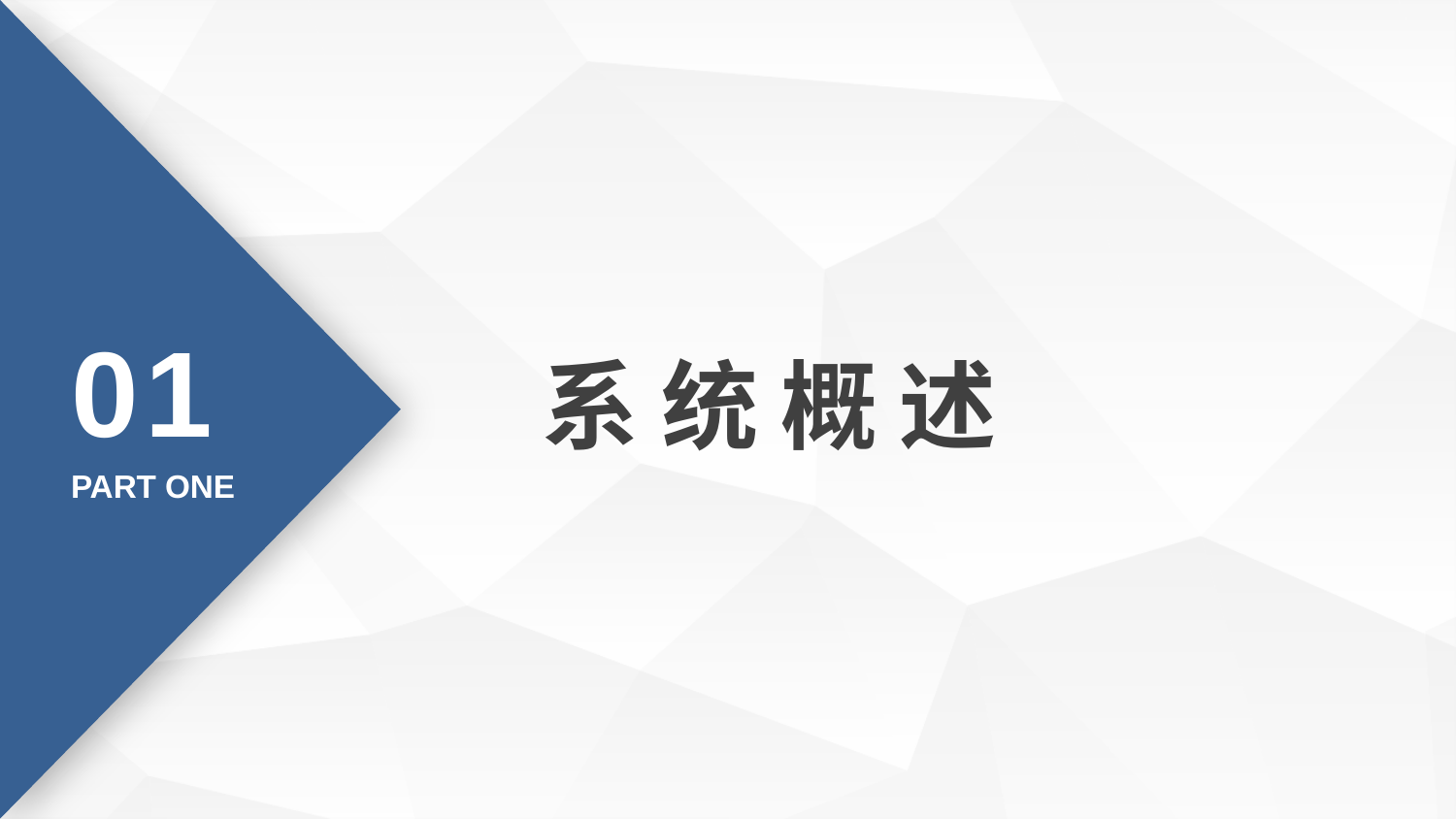

01
系 统 概 述
PART ONE